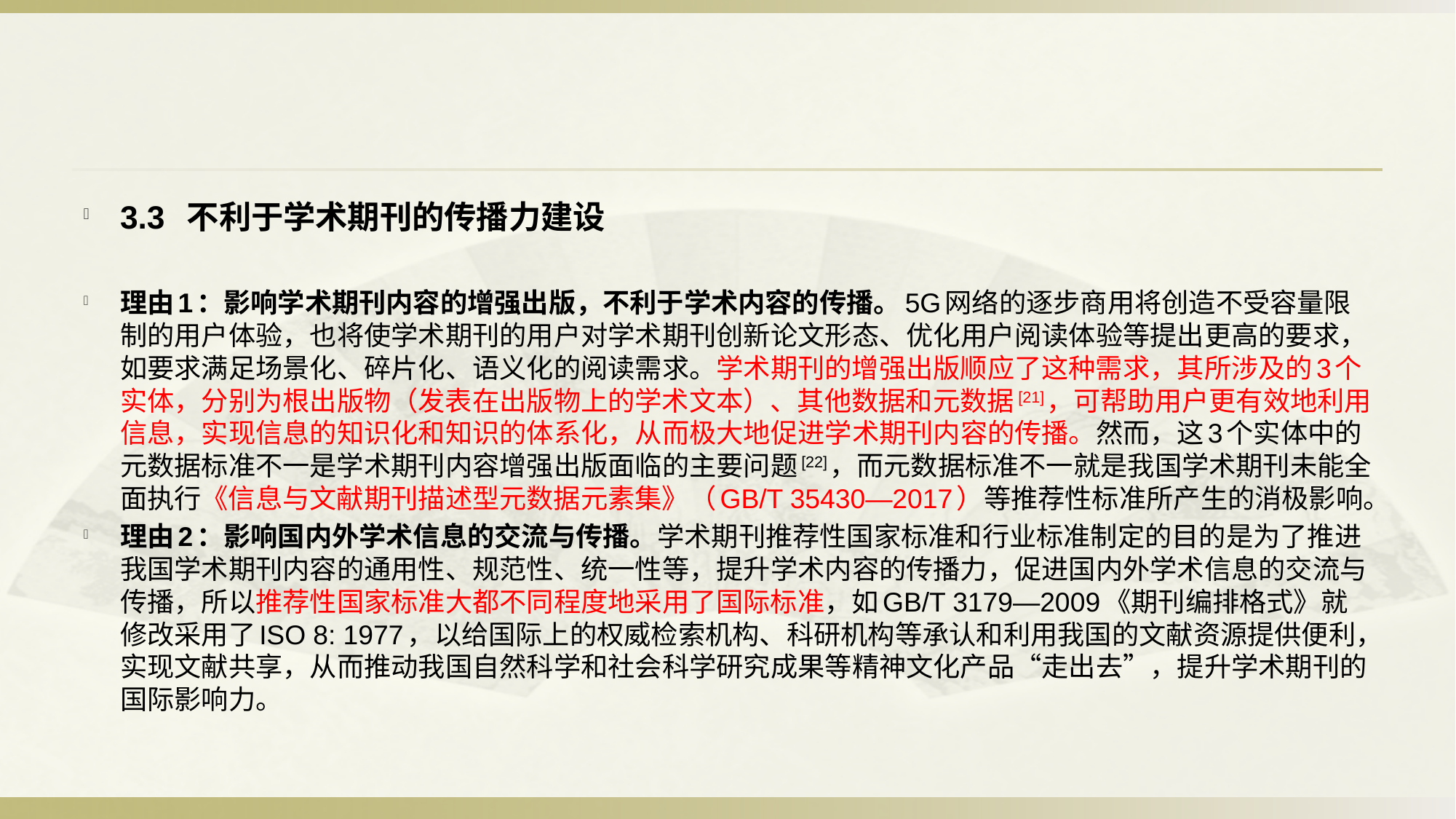

#
3.3  不利于学术期刊的传播力建设

理由1：影响学术期刊内容的增强出版，不利于学术内容的传播。5G网络的逐步商用将创造不受容量限制的用户体验，也将使学术期刊的用户对学术期刊创新论文形态、优化用户阅读体验等提出更高的要求，如要求满足场景化、碎片化、语义化的阅读需求。学术期刊的增强出版顺应了这种需求，其所涉及的3个实体，分别为根出版物（发表在出版物上的学术文本）、其他数据和元数据[21]，可帮助用户更有效地利用信息，实现信息的知识化和知识的体系化，从而极大地促进学术期刊内容的传播。然而，这3个实体中的元数据标准不一是学术期刊内容增强出版面临的主要问题[22]，而元数据标准不一就是我国学术期刊未能全面执行《信息与文献期刊描述型元数据元素集》（GB/T 35430—2017）等推荐性标准所产生的消极影响。
理由2：影响国内外学术信息的交流与传播。学术期刊推荐性国家标准和行业标准制定的目的是为了推进我国学术期刊内容的通用性、规范性、统一性等，提升学术内容的传播力，促进国内外学术信息的交流与传播，所以推荐性国家标准大都不同程度地采用了国际标准，如GB/T 3179—2009《期刊编排格式》就修改采用了ISO 8: 1977，以给国际上的权威检索机构、科研机构等承认和利用我国的文献资源提供便利，实现文献共享，从而推动我国自然科学和社会科学研究成果等精神文化产品“走出去”，提升学术期刊的国际影响力。